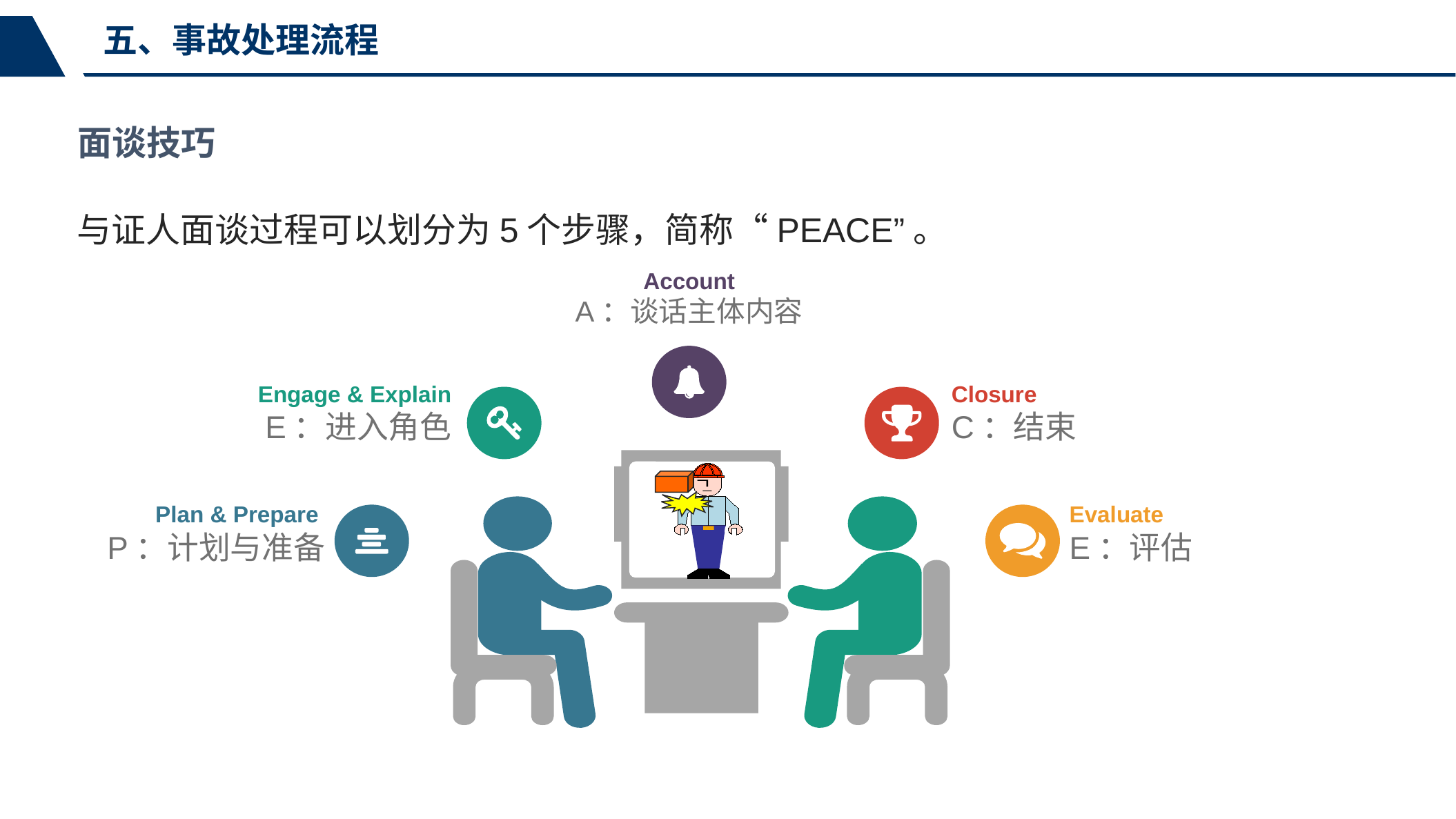

五、事故处理流程

面谈技巧
与证人面谈过程可以划分为5个步骤，简称“PEACE”。
Account
A：谈话主体内容

Engage & Explain
E：进入角色
Closure
C：结束

Plan & Prepare
P：计划与准备
Evaluate
E：评估